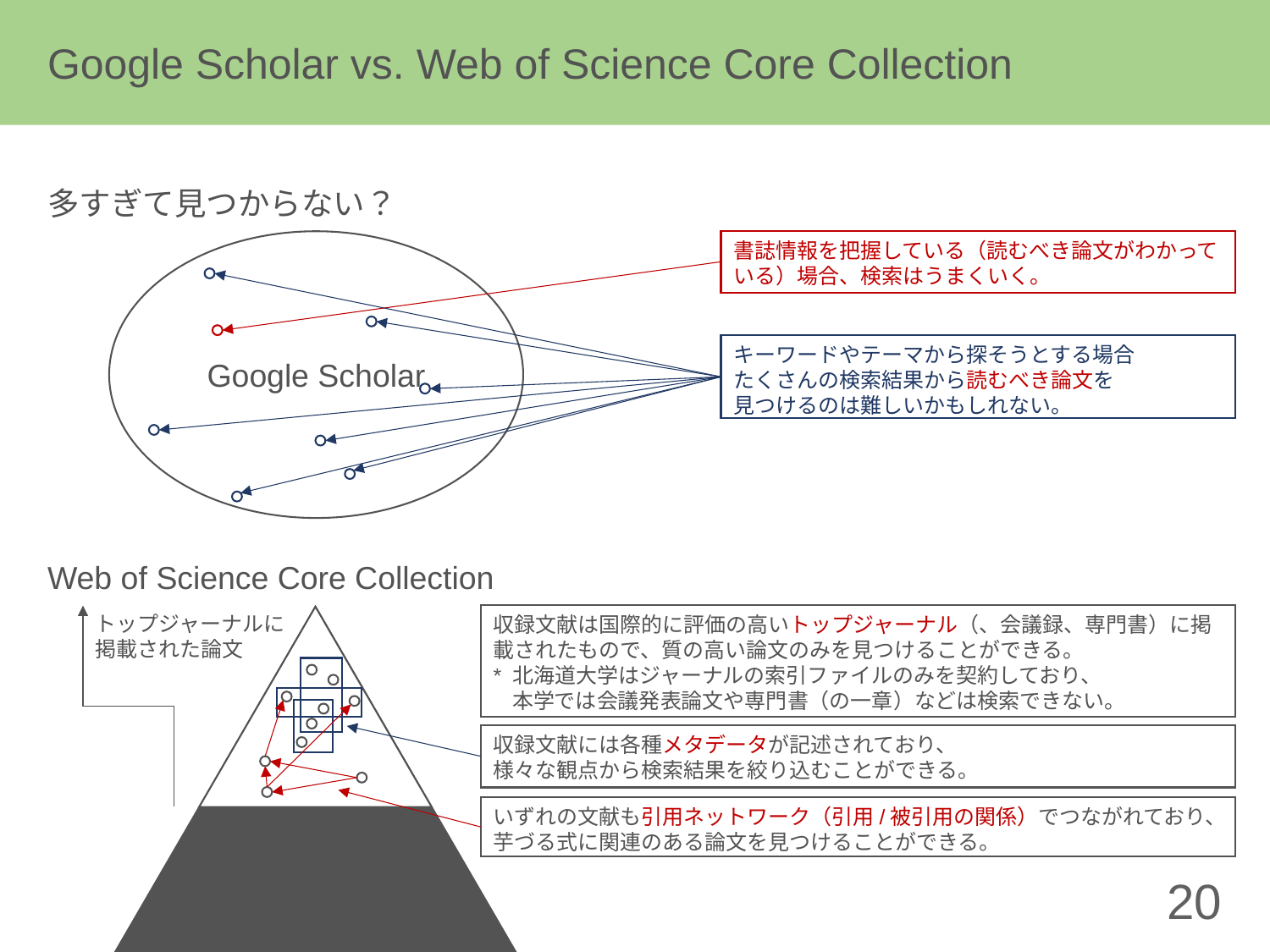

Google Scholar vs. Web of Science Core Collection
多すぎて見つからない？
書誌情報を把握している（読むべき論文がわかっている）場合、検索はうまくいく。
Google Scholar

キーワードやテーマから探そうとする場合
たくさんの検索結果から読むべき論文を
見つけるのは難しいかもしれない。

Web of Science Core Collection
トップジャーナルに
掲載された論文
収録文献は国際的に評価の高いトップジャーナル（、会議録、専門書）に掲載されたもので、質の高い論文のみを見つけることができる。
* 北海道大学はジャーナルの索引ファイルのみを契約しており、
   本学では会議発表論文や専門書（の一章）などは検索できない。

収録文献には各種メタデータが記述されており、
様々な観点から検索結果を絞り込むことができる。

いずれの文献も引用ネットワーク（引用/被引用の関係）でつながれており、
芋づる式に関連のある論文を見つけることができる。
20